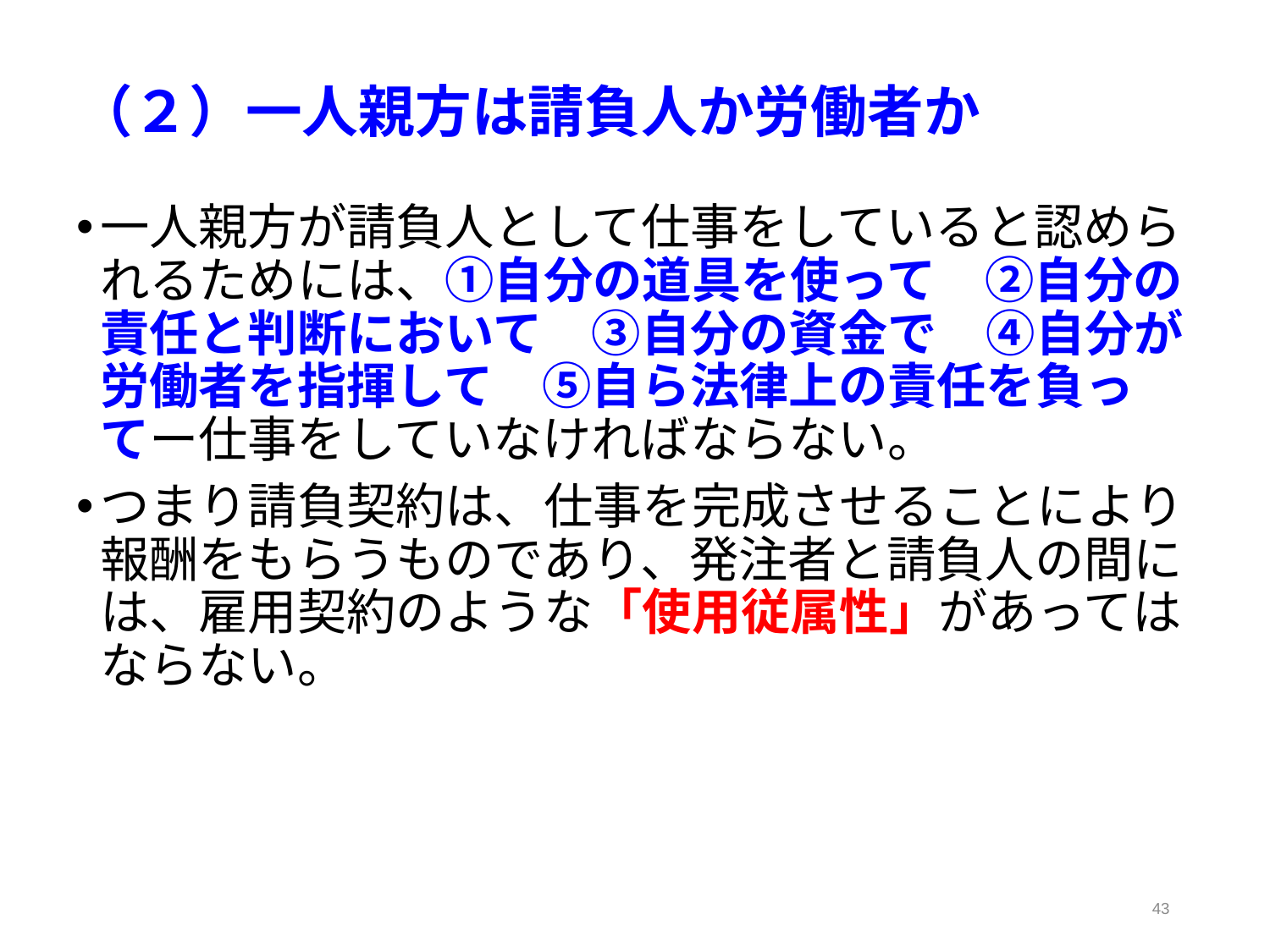

# （２）一人親方は請負人か労働者か
一人親方が請負人として仕事をしていると認められるためには、➀自分の道具を使って　➁自分の責任と判断において　➂自分の資金で　➃自分が労働者を指揮して　➄自ら法律上の責任を負ってー仕事をしていなければならない。
つまり請負契約は、仕事を完成させることにより報酬をもらうものであり、発注者と請負人の間には、雇用契約のような「使用従属性」があってはならない。
43